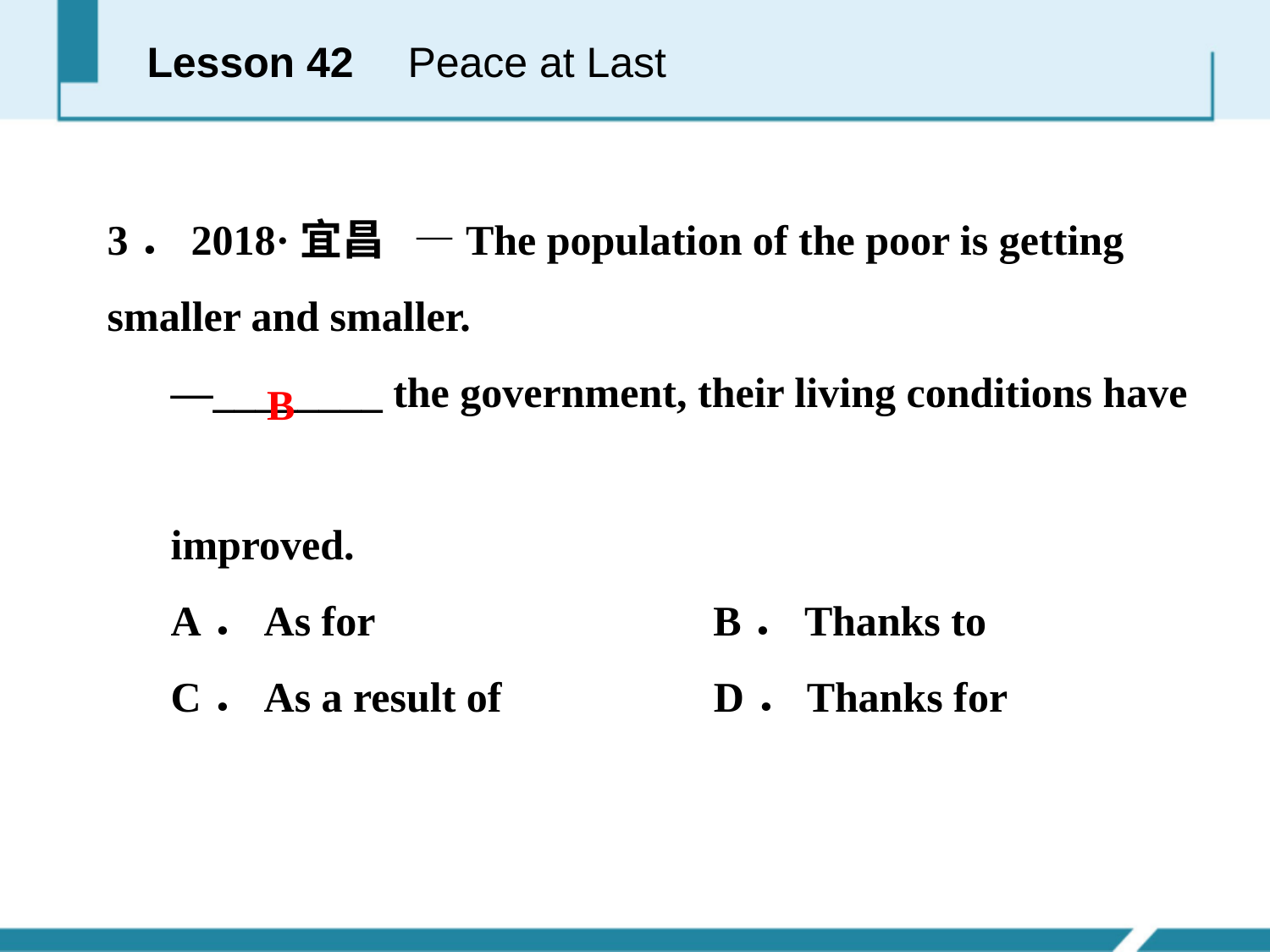

Lesson 42   Peace at Last
3．2018·宜昌   —The population of the poor is getting smaller and smaller.
      —________ the government, their living conditions have
      improved.
      A．As for                                B．Thanks to
      C．As a result of                    D．Thanks for
B